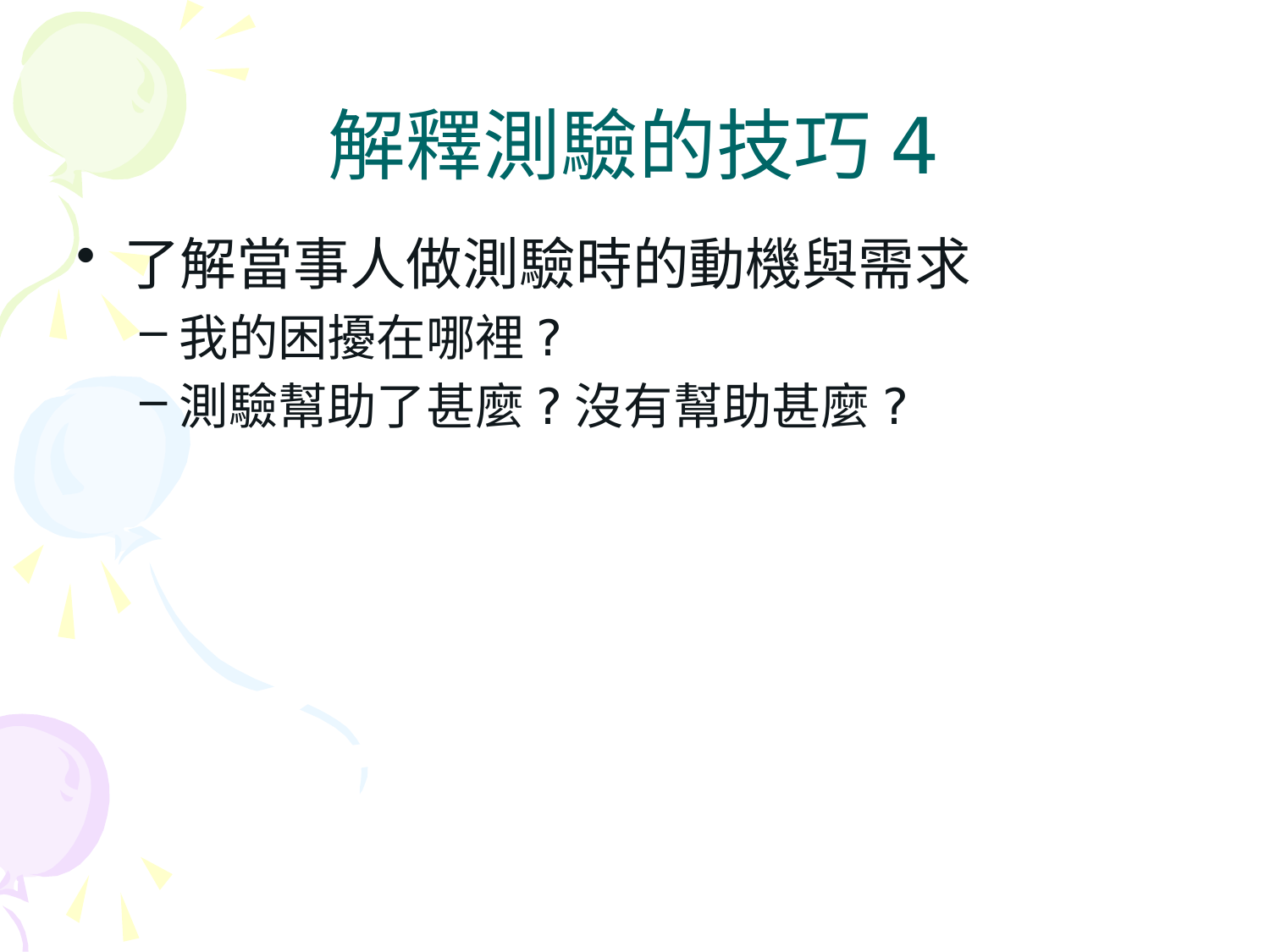

# 解釋測驗的技巧4
了解當事人做測驗時的動機與需求
我的困擾在哪裡?
測驗幫助了甚麼?沒有幫助甚麼?